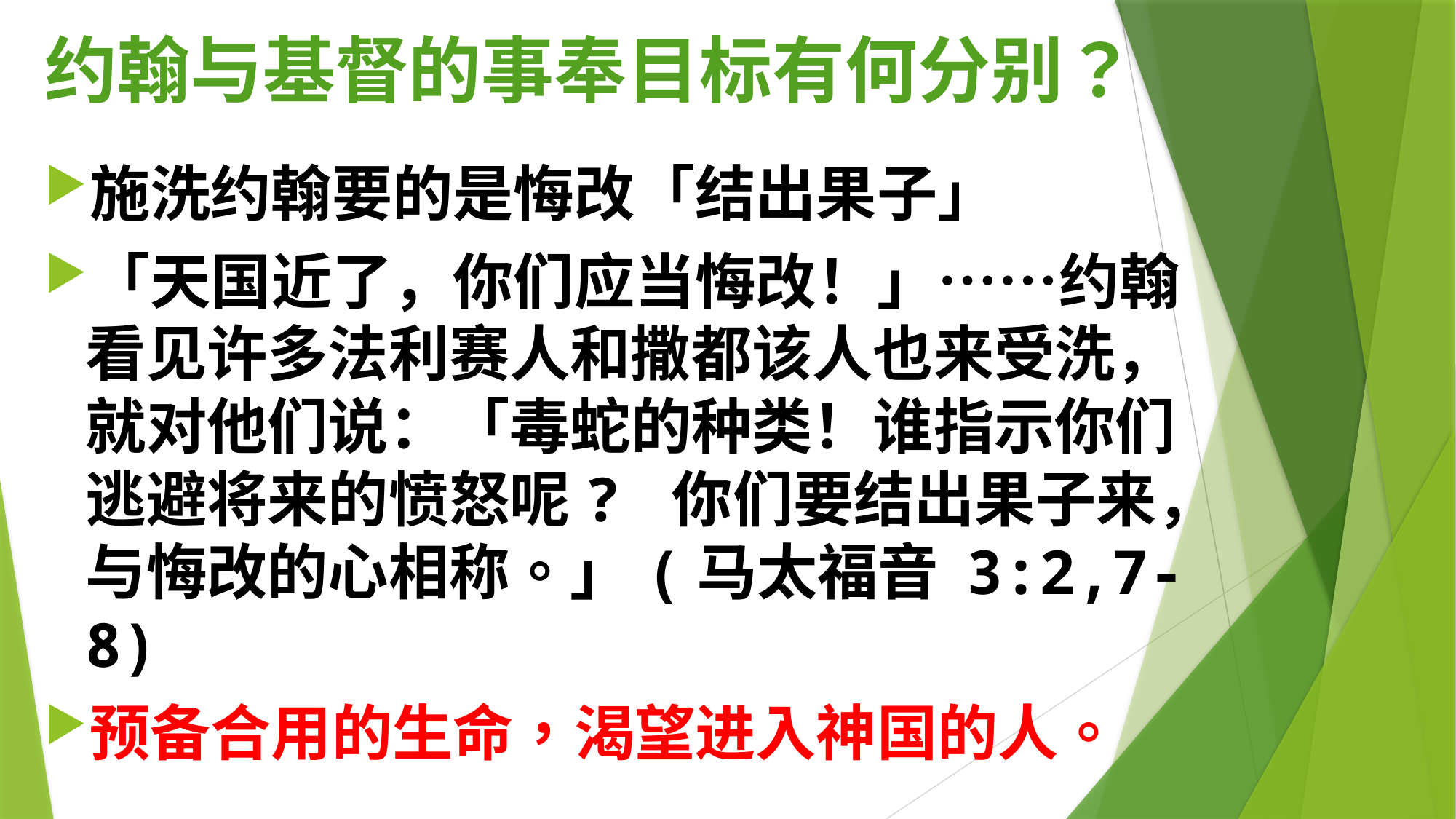

# 约翰与基督的事奉目标有何分别？
施洗约翰要的是悔改「结出果子」
「天国近了，你们应当悔改！」……约翰看见许多法利赛人和撒都该人也来受洗，就对他们说：「毒蛇的种类！谁指示你们逃避将来的愤怒呢? 你们要结出果子来，与悔改的心相称。」(马太福音 3:2,7-8)
预备合用的生命，渴望进入神国的人。